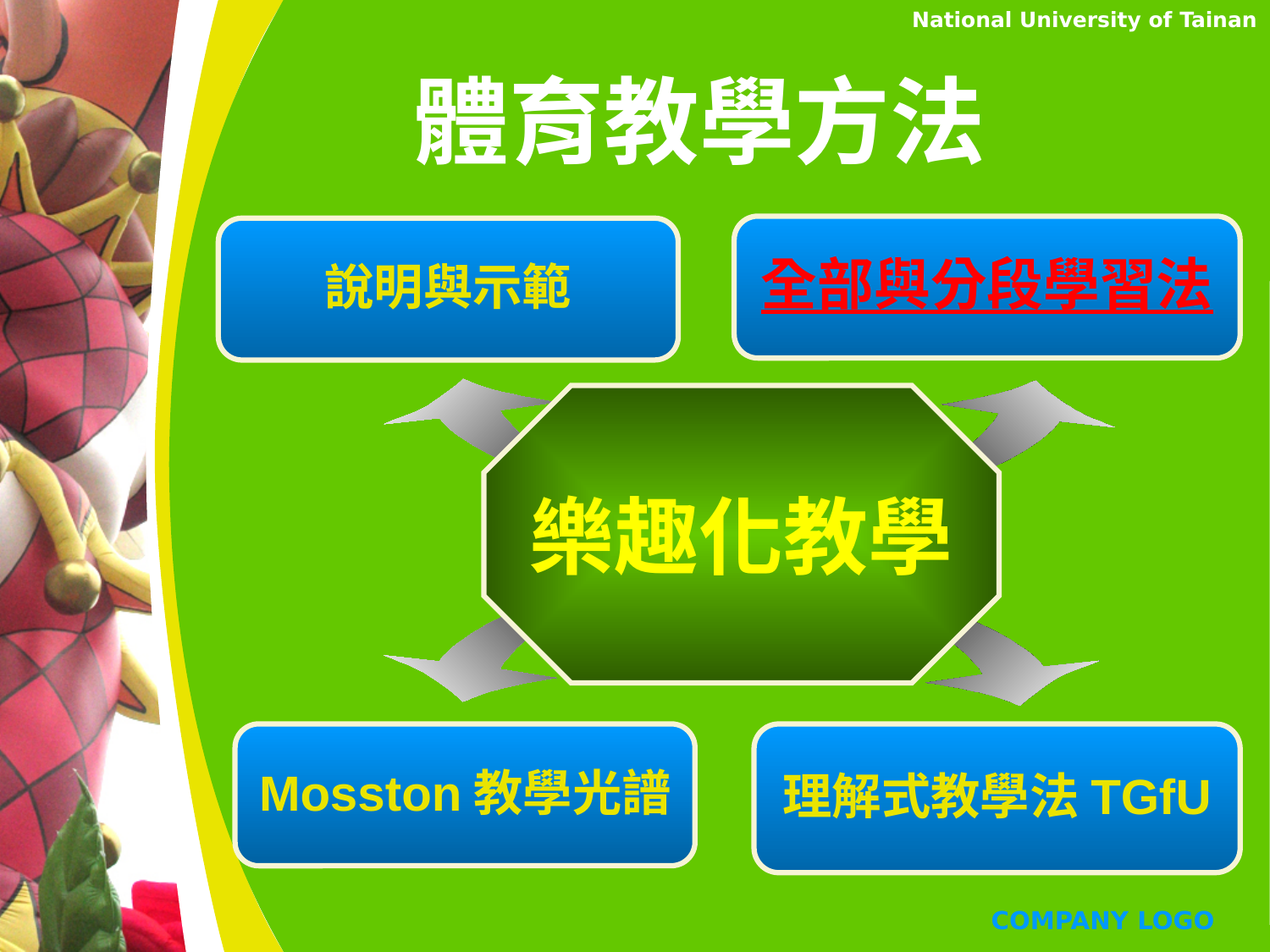

National University of Tainan
# 體育教學方法
全部與分段學習法
說明與示範

樂趣化教學

Mosston教學光譜
理解式教學法TGfU